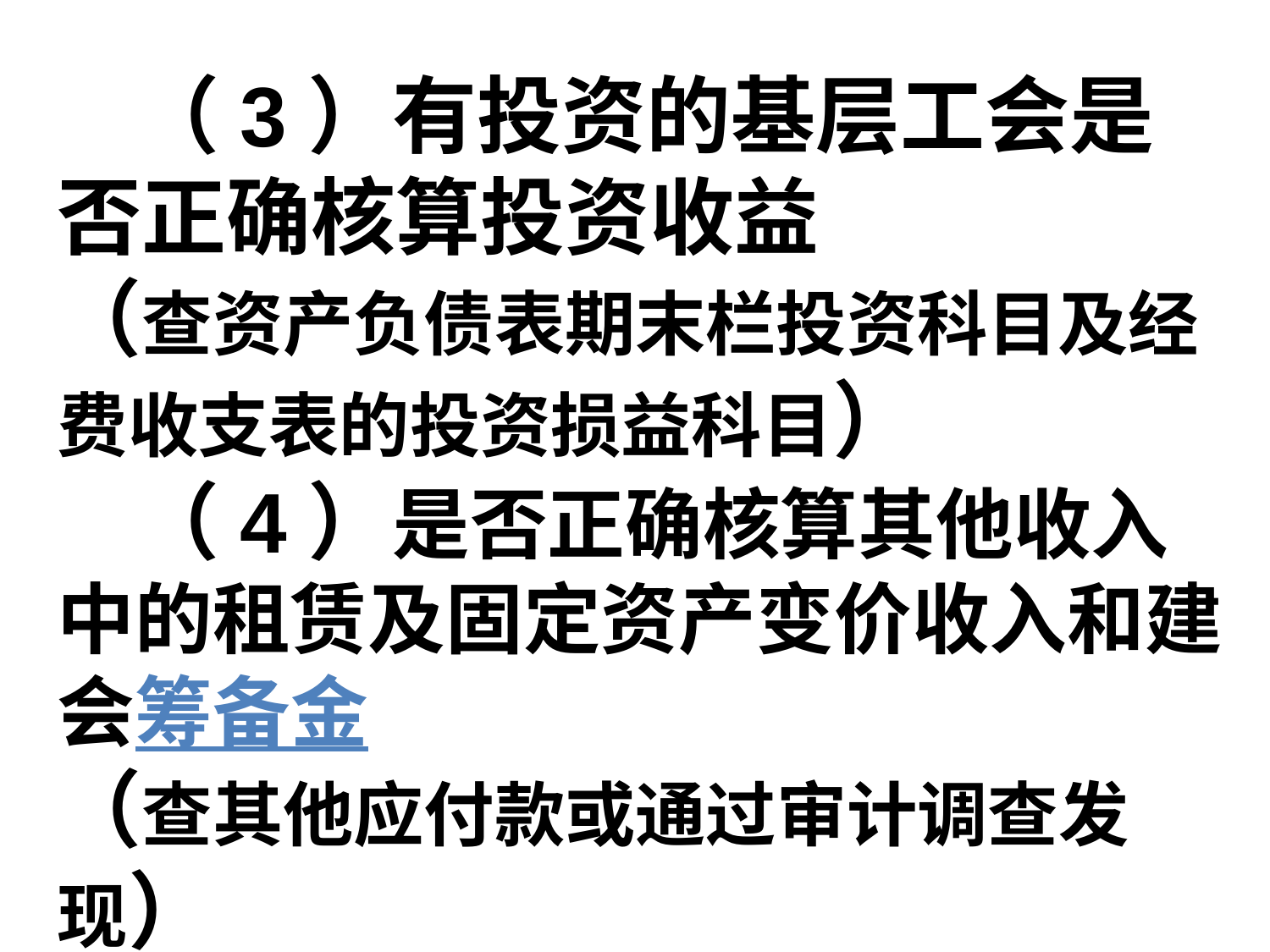

（3）有投资的基层工会是否正确核算投资收益
（查资产负债表期末栏投资科目及经费收支表的投资损益科目）
   （4）是否正确核算其他收入中的租赁及固定资产变价收入和建会筹备金
（查其他应付款或通过审计调查发现）